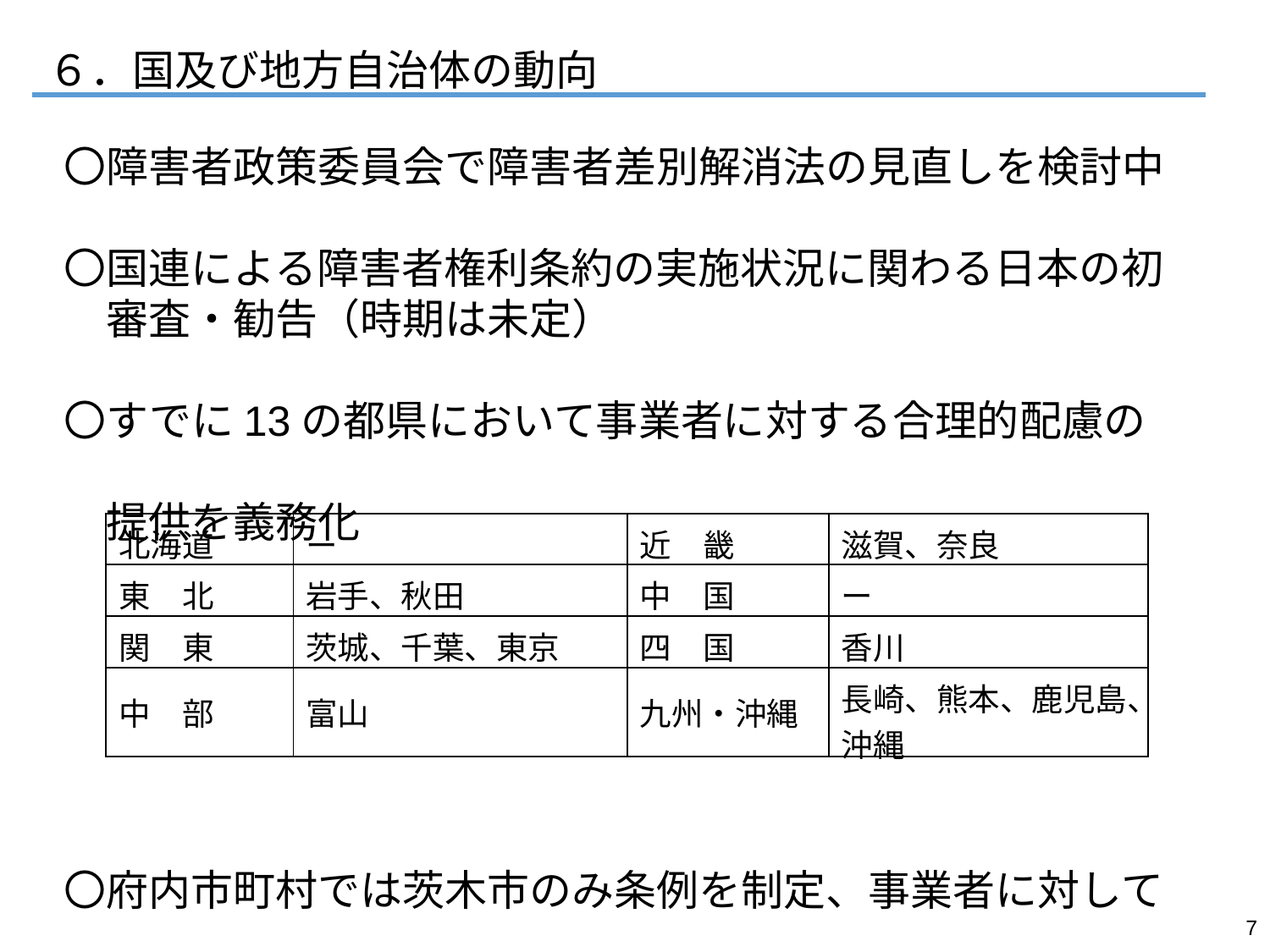

６．国及び地方自治体の動向
〇障害者政策委員会で障害者差別解消法の見直しを検討中

〇国連による障害者権利条約の実施状況に関わる日本の初
　審査・勧告（時期は未定）

〇すでに13の都県において事業者に対する合理的配慮の
　提供を義務化

〇府内市町村では茨木市のみ条例を制定、事業者に対して
　合理的配慮の提供を義務付け
| 北海道 | ー | 近　畿 | 滋賀、奈良 |
| --- | --- | --- | --- |
| 東　北 | 岩手、秋田 | 中　国 | ー |
| 関　東 | 茨城、千葉、東京 | 四　国 | 香川 |
| 中　部 | 富山 | 九州・沖縄 | 長崎、熊本、鹿児島、沖縄 |
7